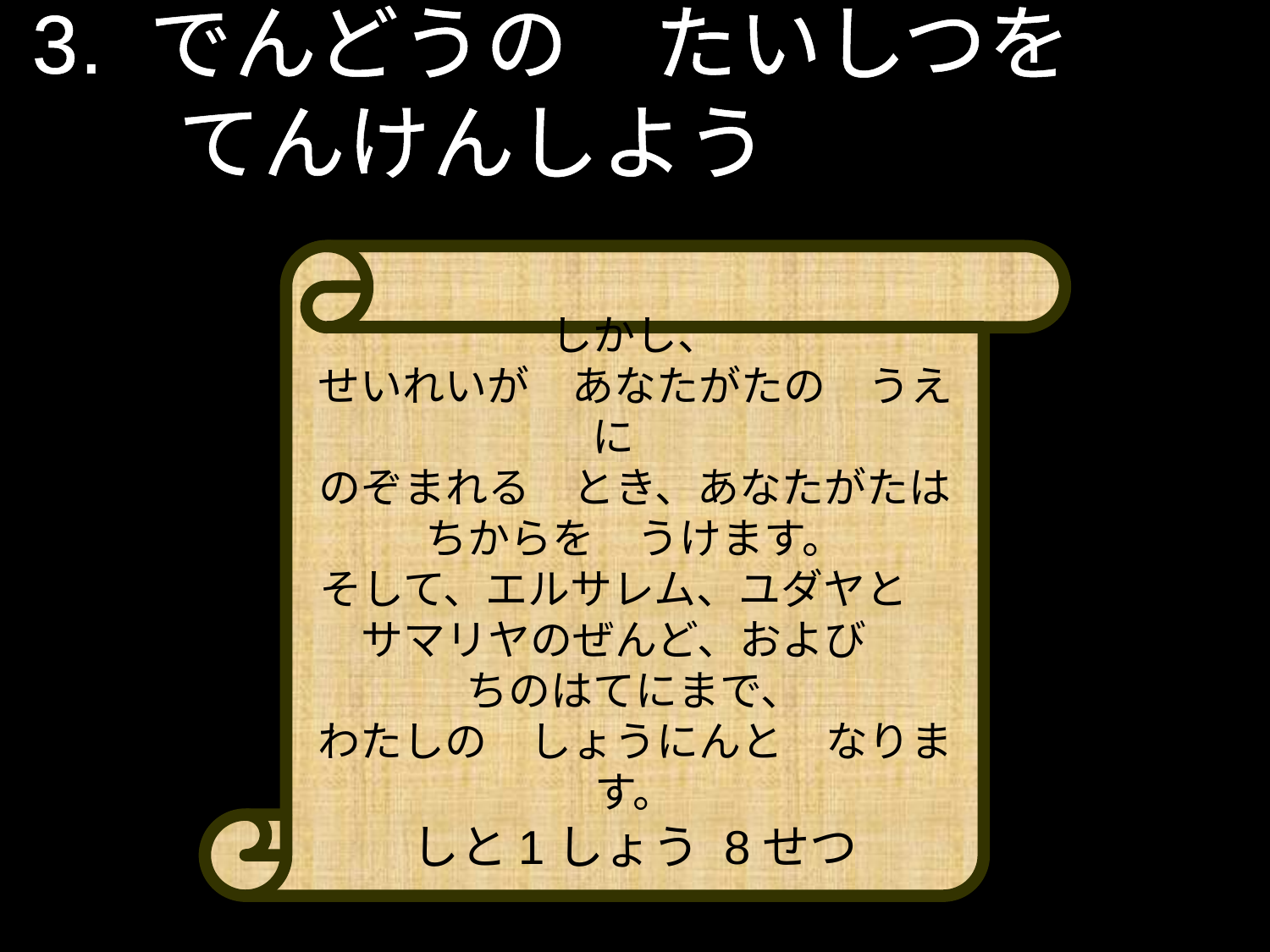

# 3. でんどうの　たいしつを　 　　てんけんしよう
しかし、
せいれいが　あなたがたの　うえに
のぞまれる　とき、あなたがたは
ちからを　うけます。
そして、エルサレム、ユダヤと
サマリヤのぜんど、および
ちのはてにまで、
わたしの　しょうにんと　なります。
しと1しょう 8せつ